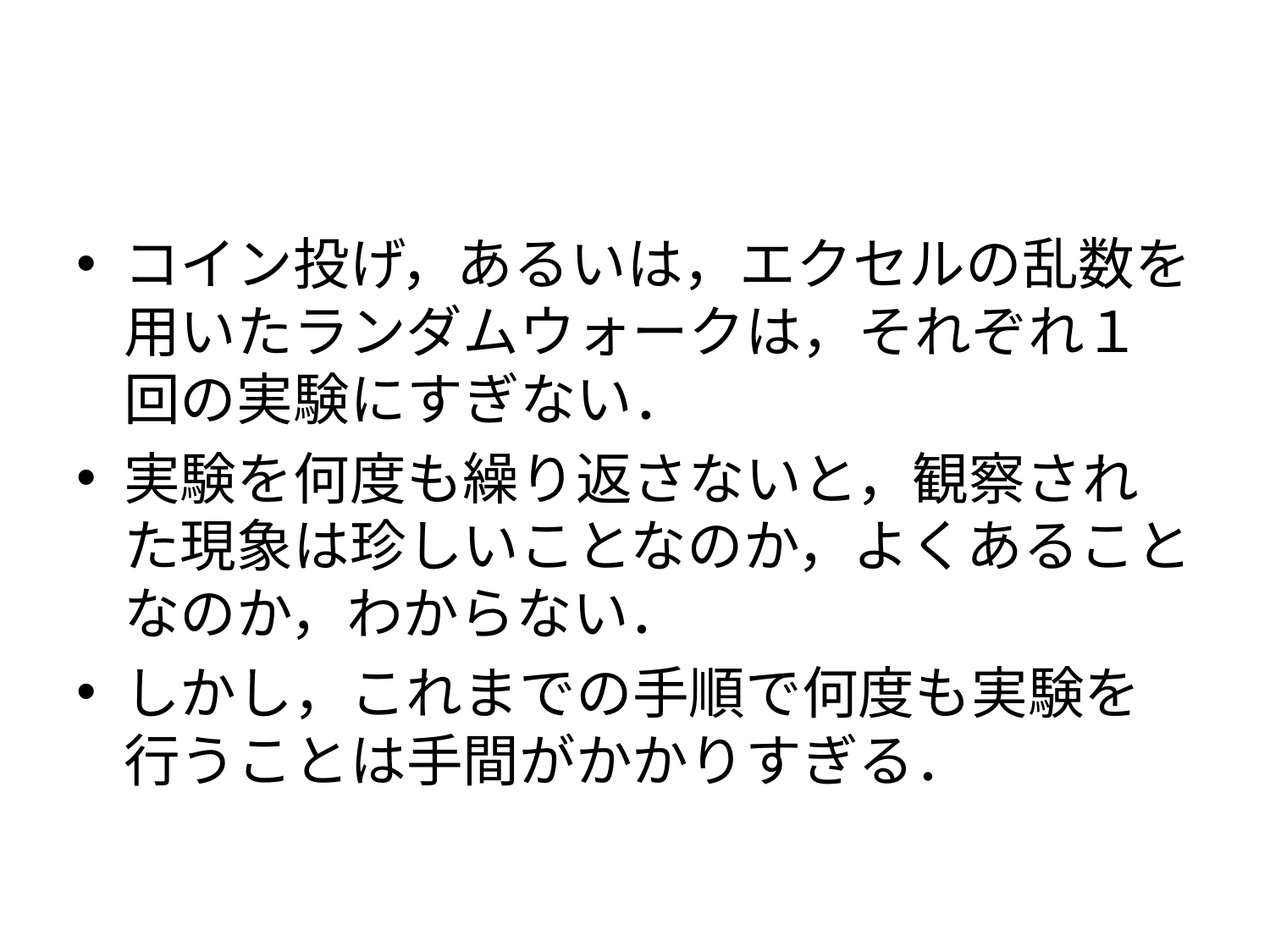

#
コイン投げ，あるいは，エクセルの乱数を用いたランダムウォークは，それぞれ１回の実験にすぎない．
実験を何度も繰り返さないと，観察された現象は珍しいことなのか，よくあることなのか，わからない．
しかし，これまでの手順で何度も実験を行うことは手間がかかりすぎる．